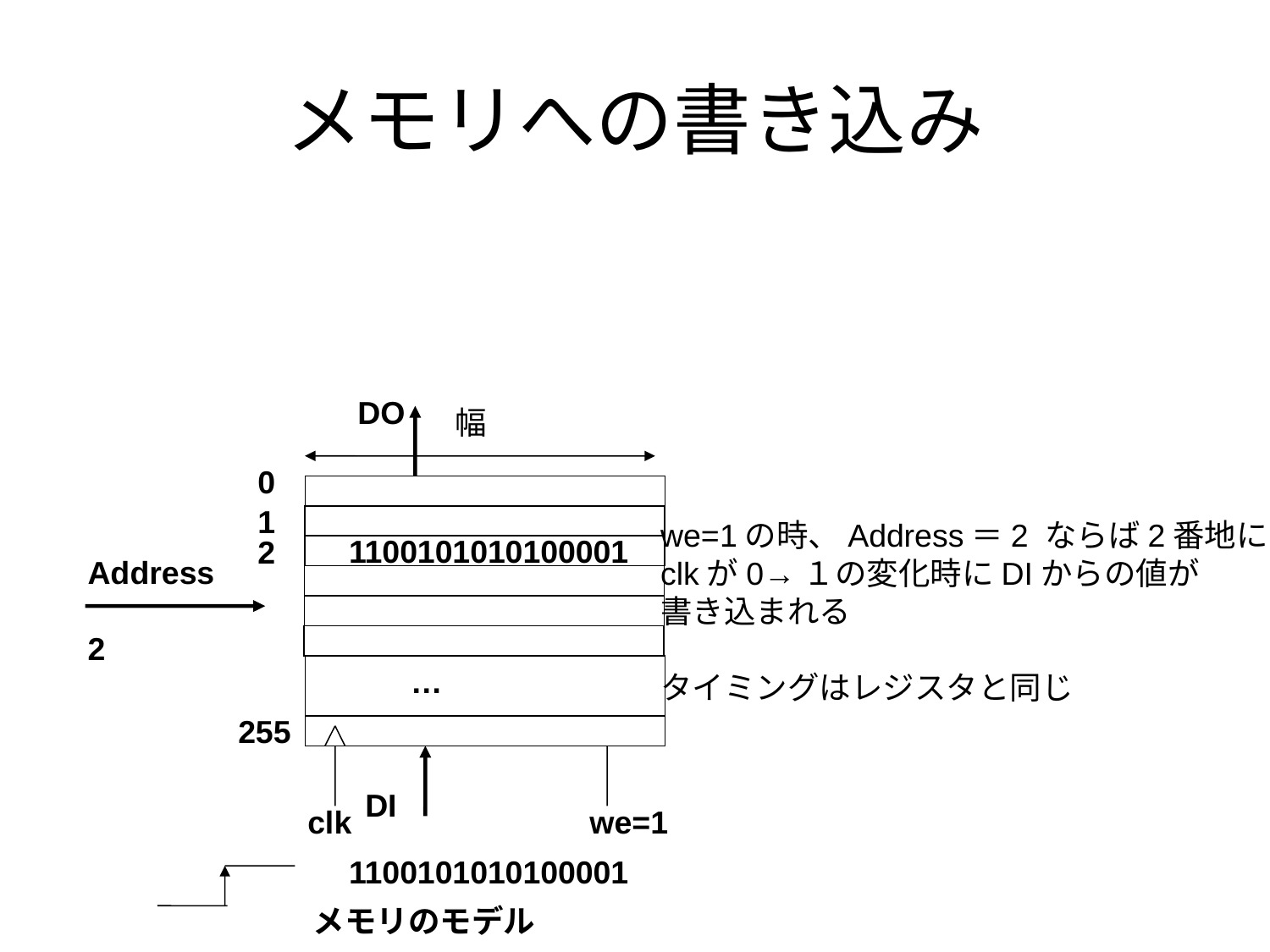

# メモリへの書き込み

DO
幅

0

1

we=1の時、Address＝2 ならば2番地に
clkが0→１の変化時にDIからの値が
書き込まれる

タイミングはレジスタと同じ
1100101010100001
2

Address

2

…
255

DI
clk
we=1
1100101010100001

メモリのモデル